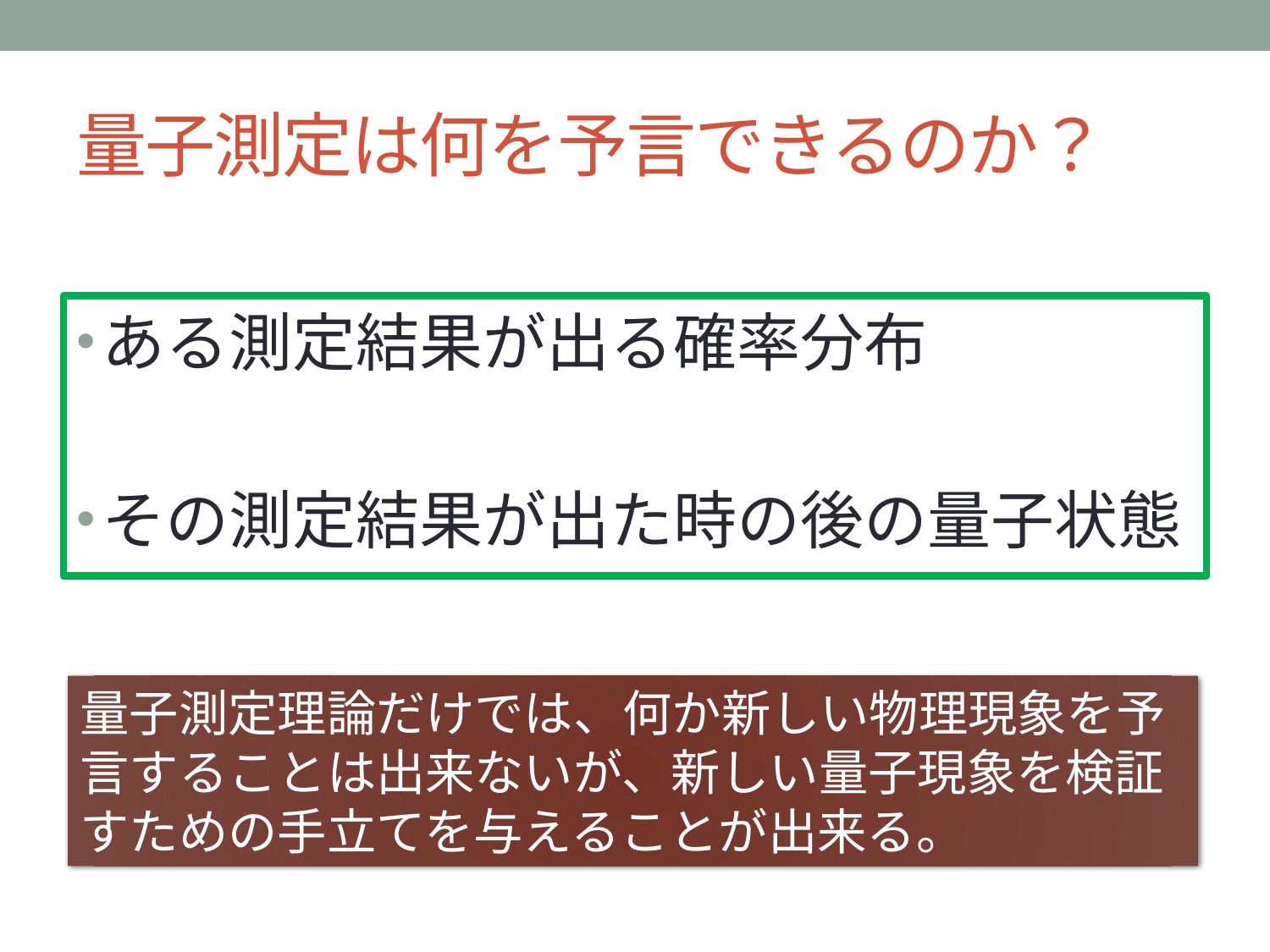

# 量子測定は何を予言できるのか？
ある測定結果が出る確率分布

その測定結果が出た時の後の量子状態
量子測定理論だけでは、何か新しい物理現象を予言することは出来ないが、新しい量子現象を検証すための手立てを与えることが出来る。